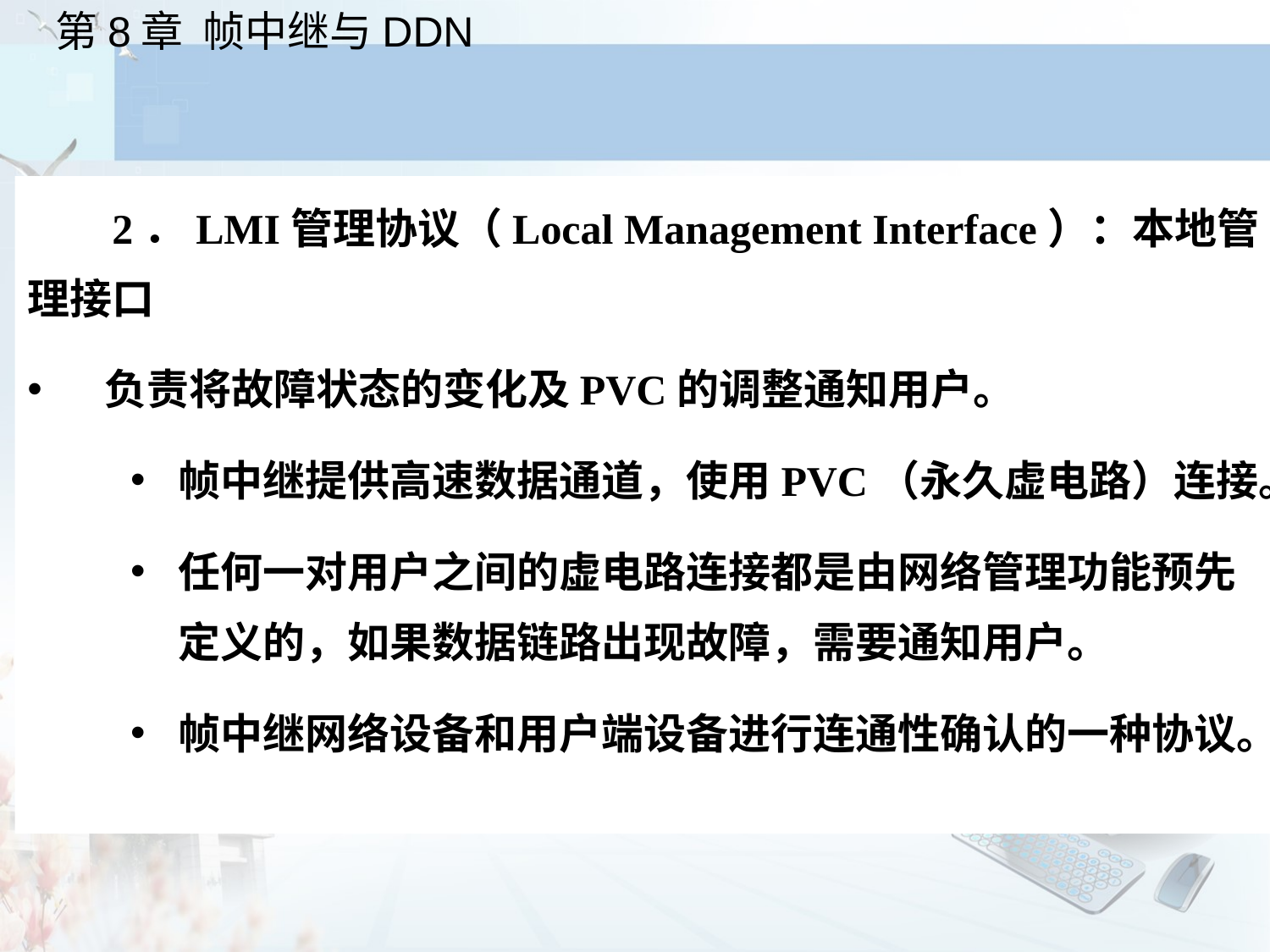

2．LMI管理协议（Local Management Interface）：本地管理接口
  负责将故障状态的变化及PVC的调整通知用户。
帧中继提供高速数据通道，使用PVC（永久虚电路）连接。
任何一对用户之间的虚电路连接都是由网络管理功能预先定义的，如果数据链路出现故障，需要通知用户。
帧中继网络设备和用户端设备进行连通性确认的一种协议。